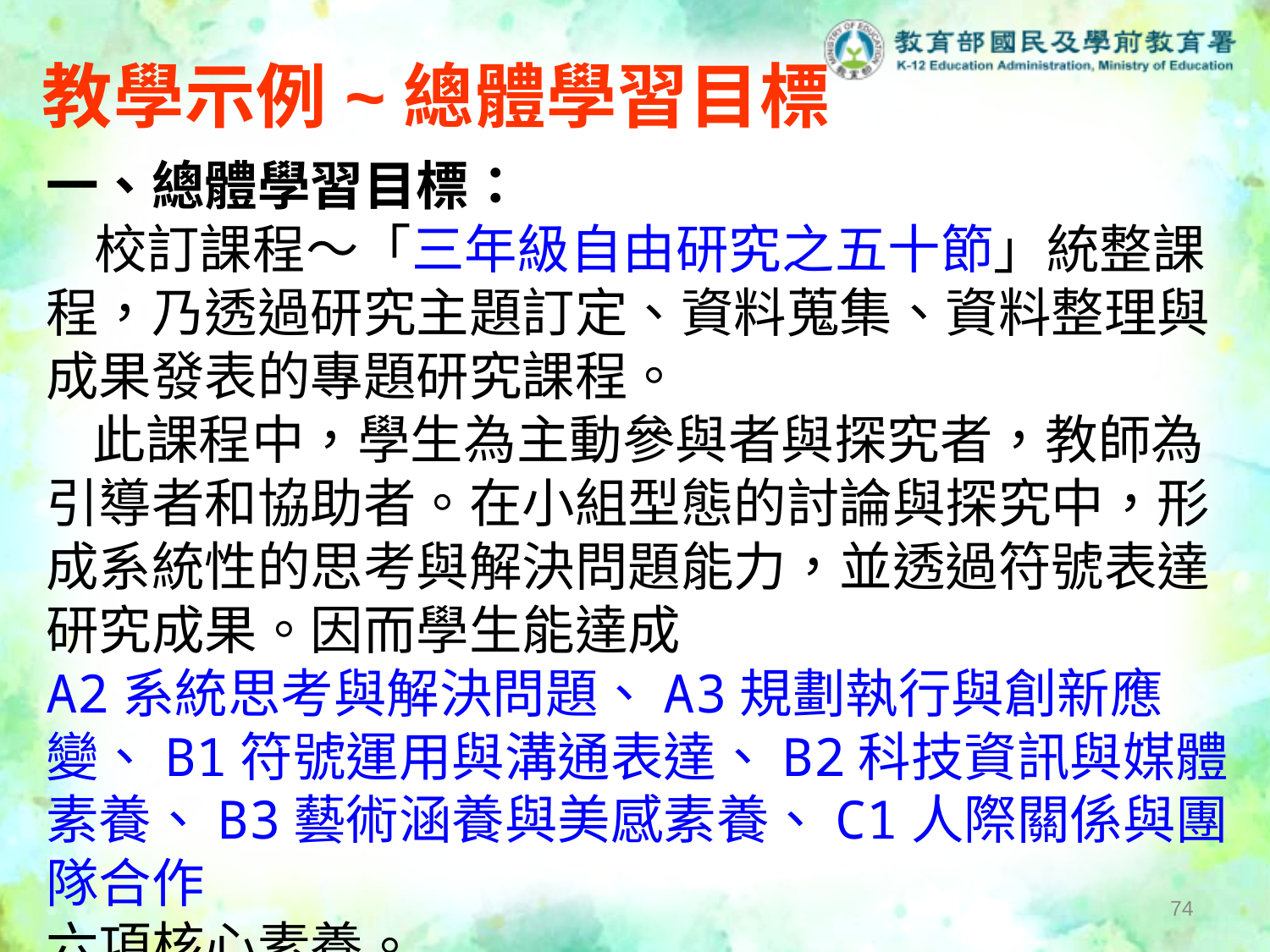

# 教學示例~總體學習目標
一、總體學習目標：
    校訂課程～「三年級自由研究之五十節」統整課程，乃透過研究主題訂定、資料蒐集、資料整理與成果發表的專題研究課程。
    此課程中，學生為主動參與者與探究者，教師為引導者和協助者。在小組型態的討論與探究中，形成系統性的思考與解決問題能力，並透過符號表達研究成果。因而學生能達成
A2系統思考與解決問題、A3規劃執行與創新應變、B1符號運用與溝通表達、B2科技資訊與媒體素養、B3藝術涵養與美感素養、C1人際關係與團隊合作
六項核心素養。
74